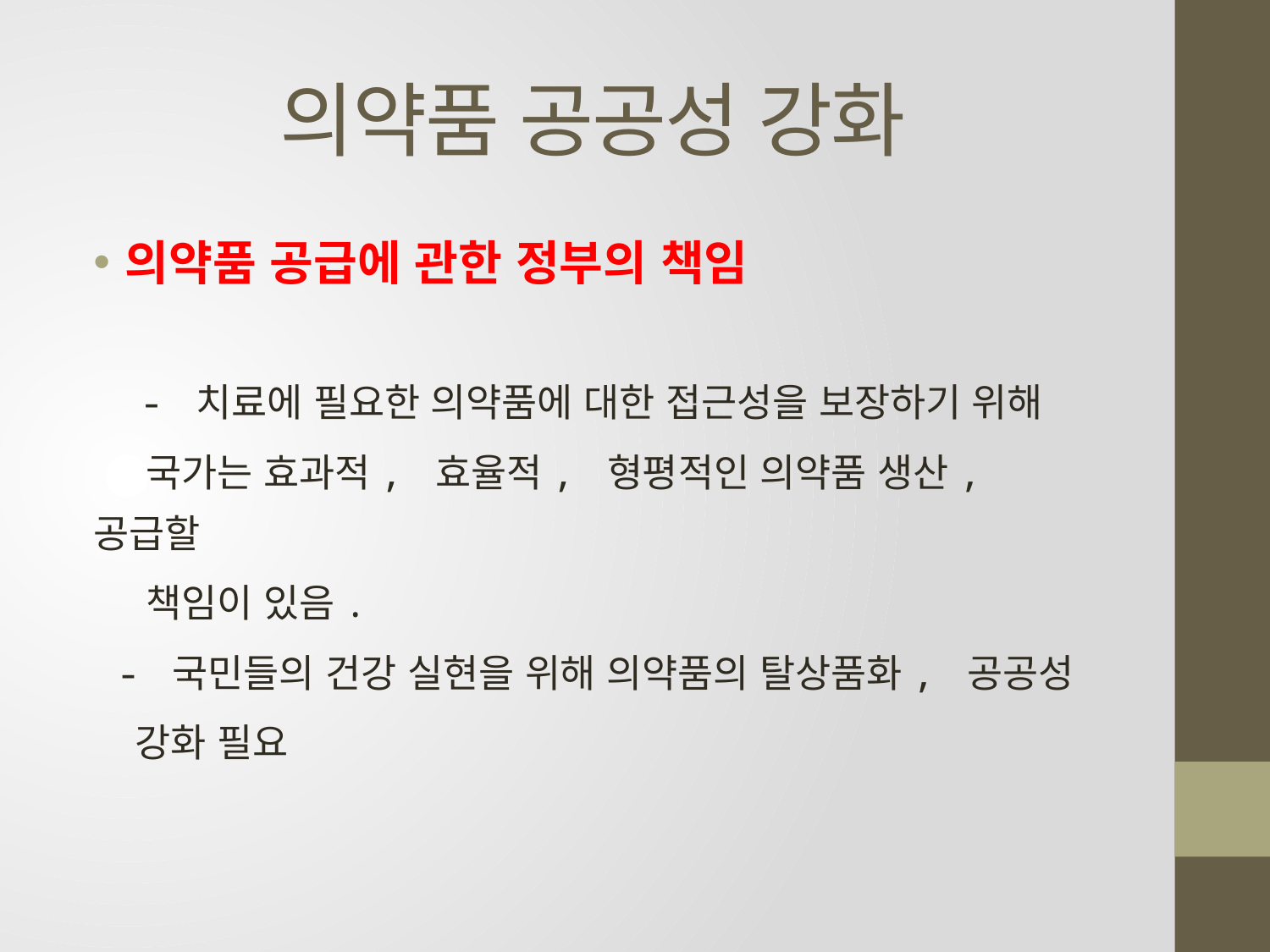

# 의약품 공공성 강화
의약품 공급에 관한 정부의 책임

  - 치료에 필요한 의약품에 대한 접근성을 보장하기 위해
    국가는 효과적, 효율적, 형평적인 의약품 생산, 공급할
    책임이 있음.
 - 국민들의 건강 실현을 위해 의약품의 탈상품화, 공공성
   강화 필요